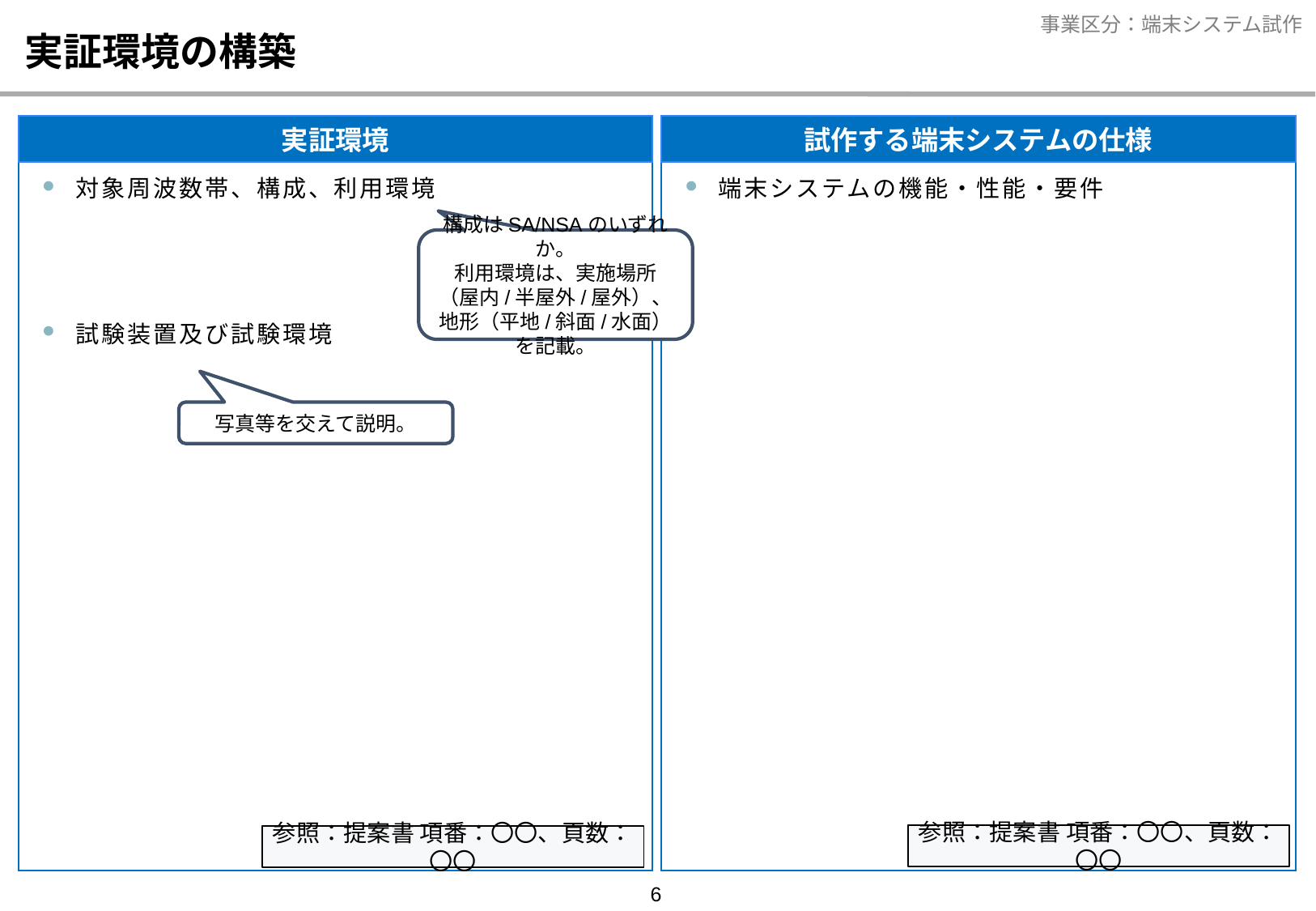

# 実証環境の構築
実証環境
対象周波数帯、構成、利用環境

試験装置及び試験環境

試作する端末システムの仕様
端末システムの機能・性能・要件
構成はSA/NSAのいずれか。
利用環境は、実施場所（屋内/半屋外/屋外）、地形（平地/斜面/水面）を記載。
写真等を交えて説明。
参照：提案書 項番：〇〇、頁数：〇〇
参照：提案書 項番：〇〇、頁数：〇〇